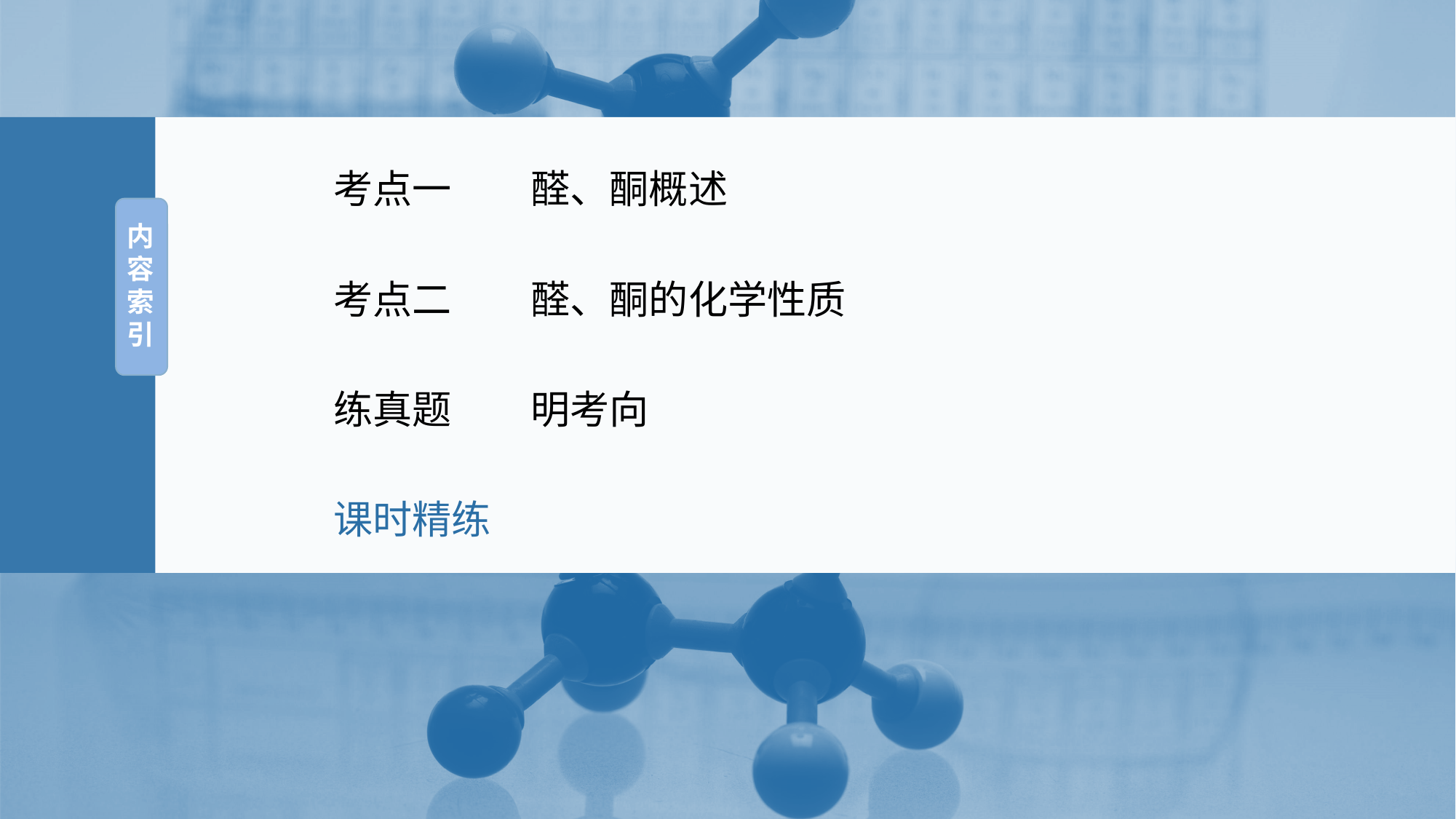

考点一　　醛、酮概述

内
容
索
引
考点二　　醛、酮的化学性质
练真题　　明考向
课时精练